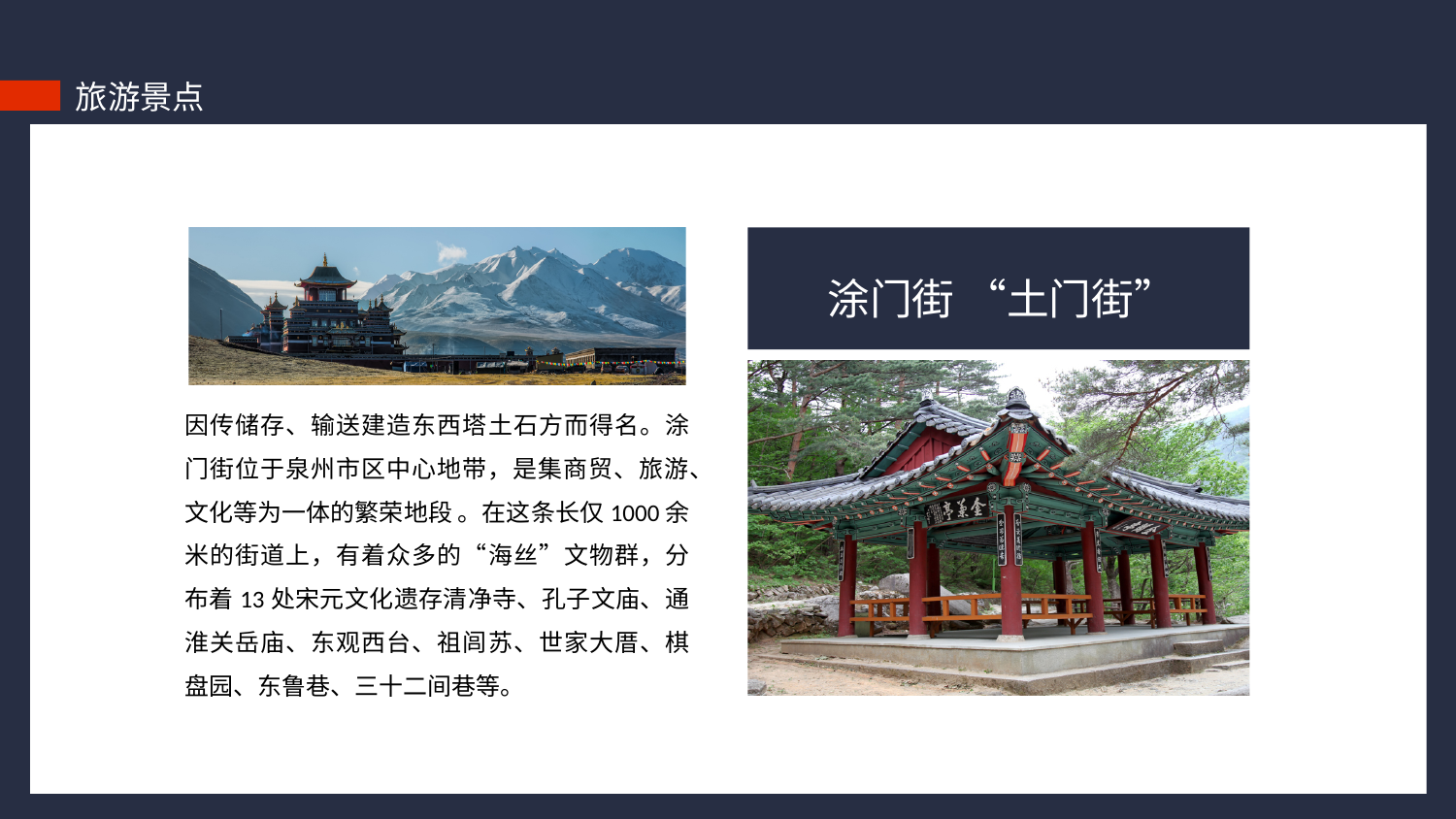

涂门街 “土门街”

因传储存、输送建造东西塔土石方而得名。涂门街位于泉州市区中心地带，是集商贸、旅游、文化等为一体的繁荣地段 。在这条长仅1000余米的街道上，有着众多的“海丝”文物群，分布着13处宋元文化遗存清净寺、孔子文庙、通淮关岳庙、东观西台、祖闾苏、世家大厝、棋盘园、东鲁巷、三十二间巷等。